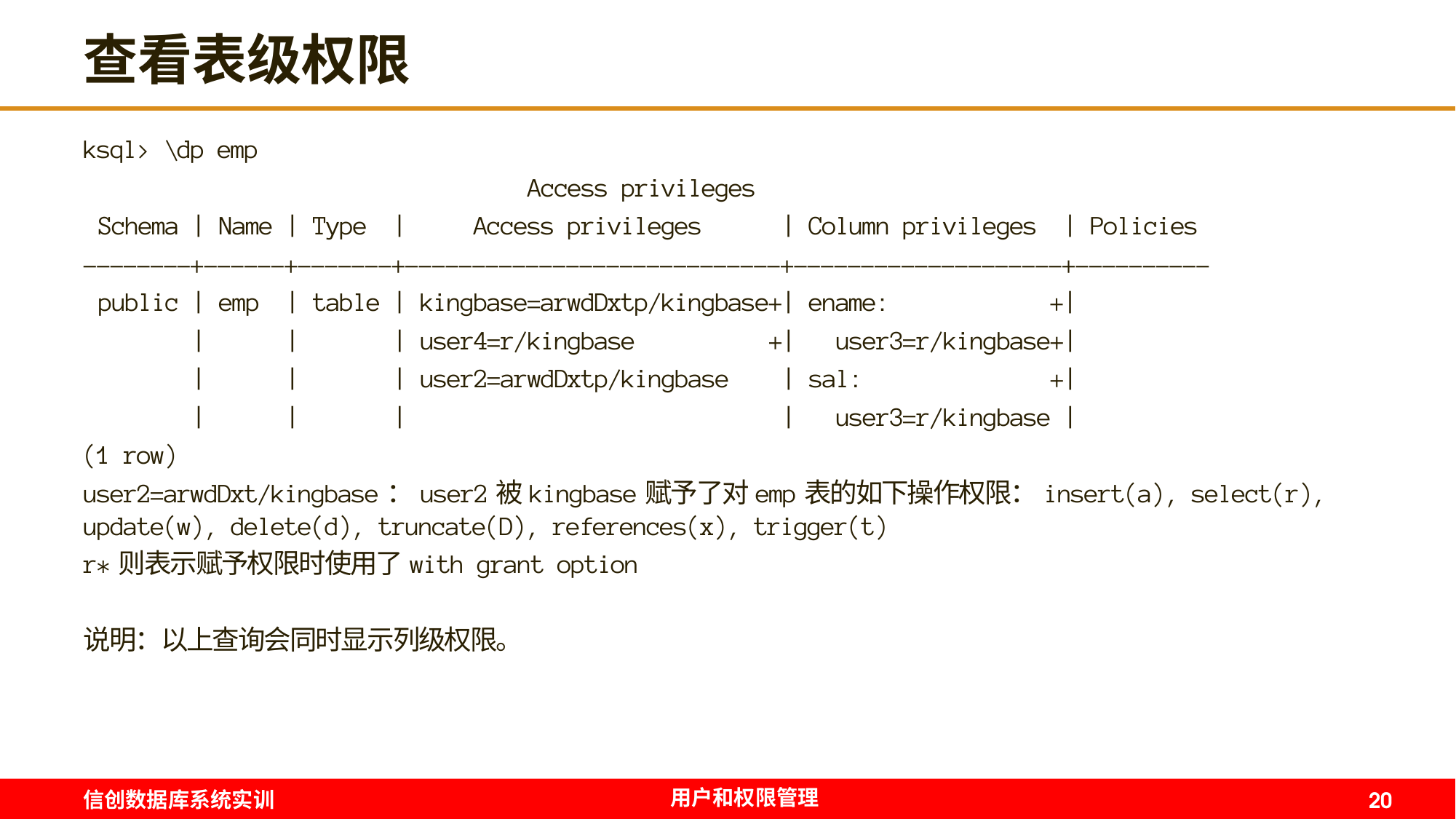

# 查看表级权限
ksql> \dp emp
                                 Access privileges
 Schema | Name | Type  |     Access privileges      | Column privileges  | Policies
--------+------+-------+----------------------------+--------------------+----------
 public | emp  | table | kingbase=arwdDxtp/kingbase+| ename:            +|
        |      |       | user4=r/kingbase          +|   user3=r/kingbase+|
        |      |       | user2=arwdDxtp/kingbase    | sal:              +|
        |      |       |                            |   user3=r/kingbase |
(1 row)
user2=arwdDxt/kingbase：user2被kingbase赋予了对emp表的如下操作权限：insert(a), select(r), update(w), delete(d), truncate(D), references(x), trigger(t)
r*则表示赋予权限时使用了with grant option

说明：以上查询会同时显示列级权限。